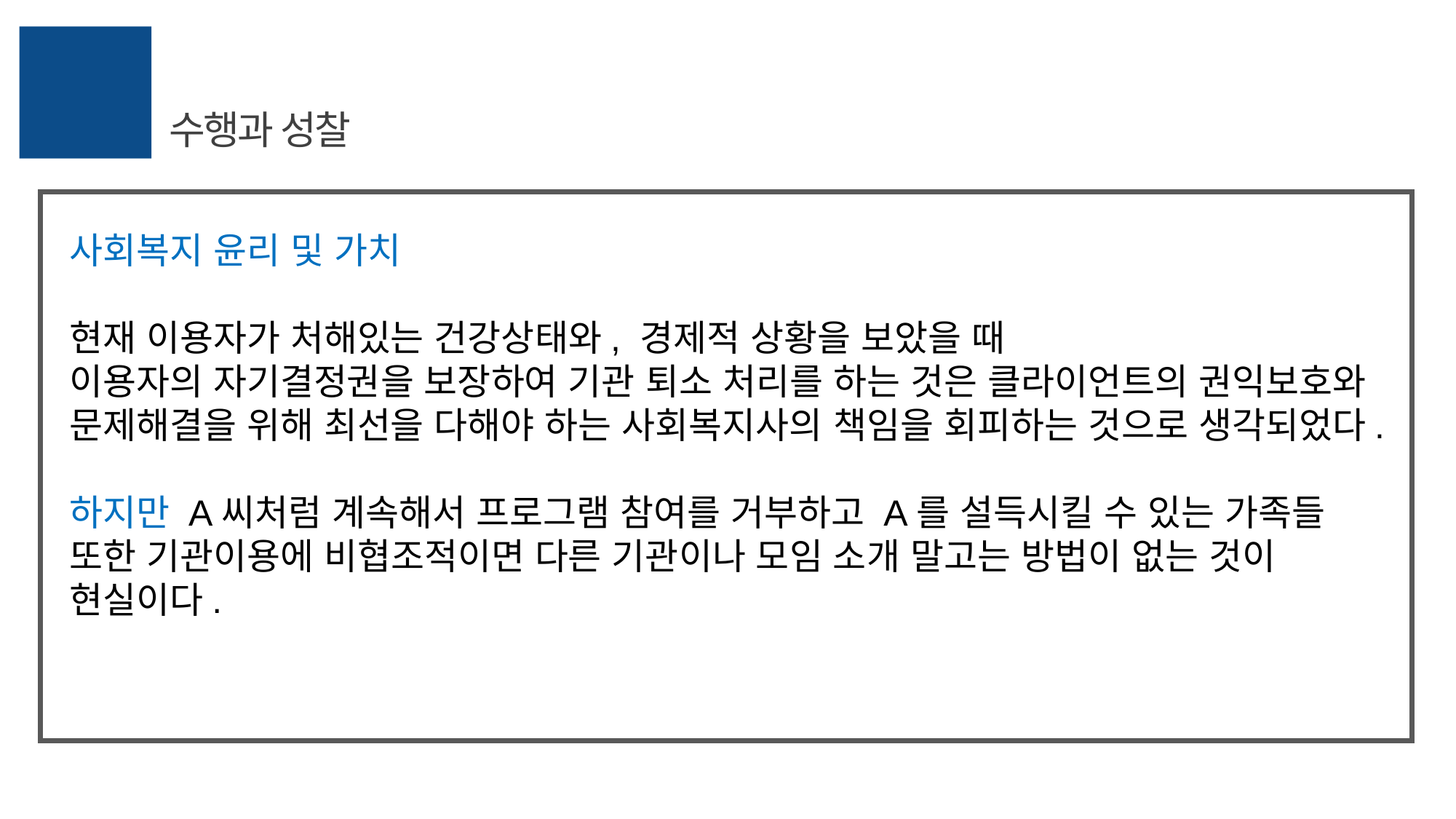

수행과 성찰

사회복지 윤리 및 가치

현재 이용자가 처해있는 건강상태와, 경제적 상황을 보았을 때
이용자의 자기결정권을 보장하여 기관 퇴소 처리를 하는 것은 클라이언트의 권익보호와 문제해결을 위해 최선을 다해야 하는 사회복지사의 책임을 회피하는 것으로 생각되었다.

하지만 A씨처럼 계속해서 프로그램 참여를 거부하고 A를 설득시킬 수 있는 가족들 또한 기관이용에 비협조적이면 다른 기관이나 모임 소개 말고는 방법이 없는 것이 현실이다.